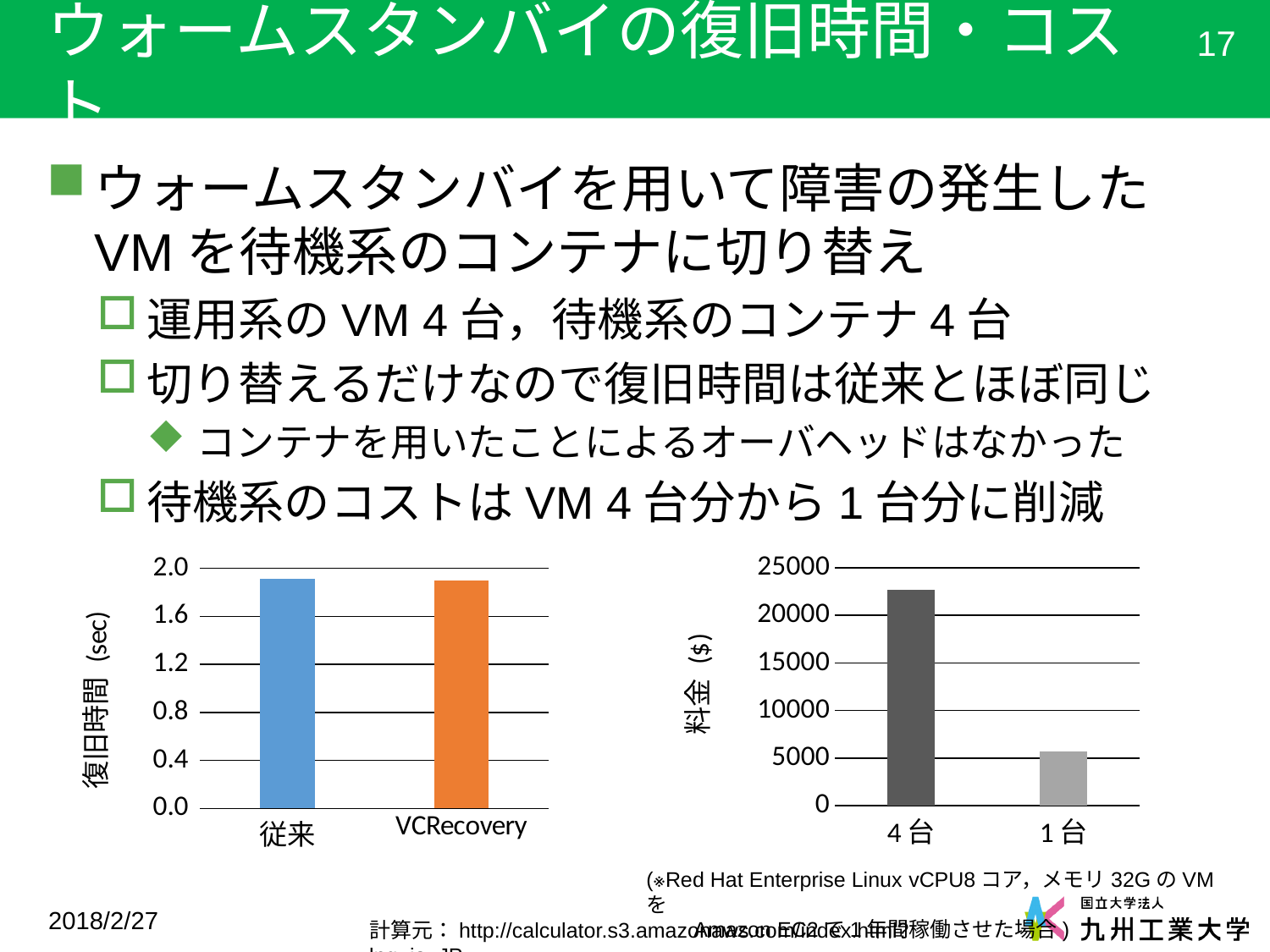

# ウォームスタンバイの復旧時間・コスト
17
ウォームスタンバイを用いて障害の発生したVMを待機系のコンテナに切り替え
運用系のVM 4台，待機系のコンテナ4台
切り替えるだけなので復旧時間は従来とほぼ同じ
コンテナを用いたことによるオーバヘッドはなかった
待機系のコストはVM 4台分から1台分に削減

### Chart

| Category |  |
|---|---|
| 従来 | 1.911 |
| VCRecovery | 1.898 |

### Chart

| Category |  |
|---|---|
| 4台 | 22698.24000000001 |
| 1台 | 5674.56 |
(※Red Hat Enterprise Linux vCPU8コア，メモリ32GのVMを
　　Amazon EC2で1年間稼働させた場合)
2018/2/27
計算元：http://calculator.s3.amazonaws.com/index.html?lng=ja_JP